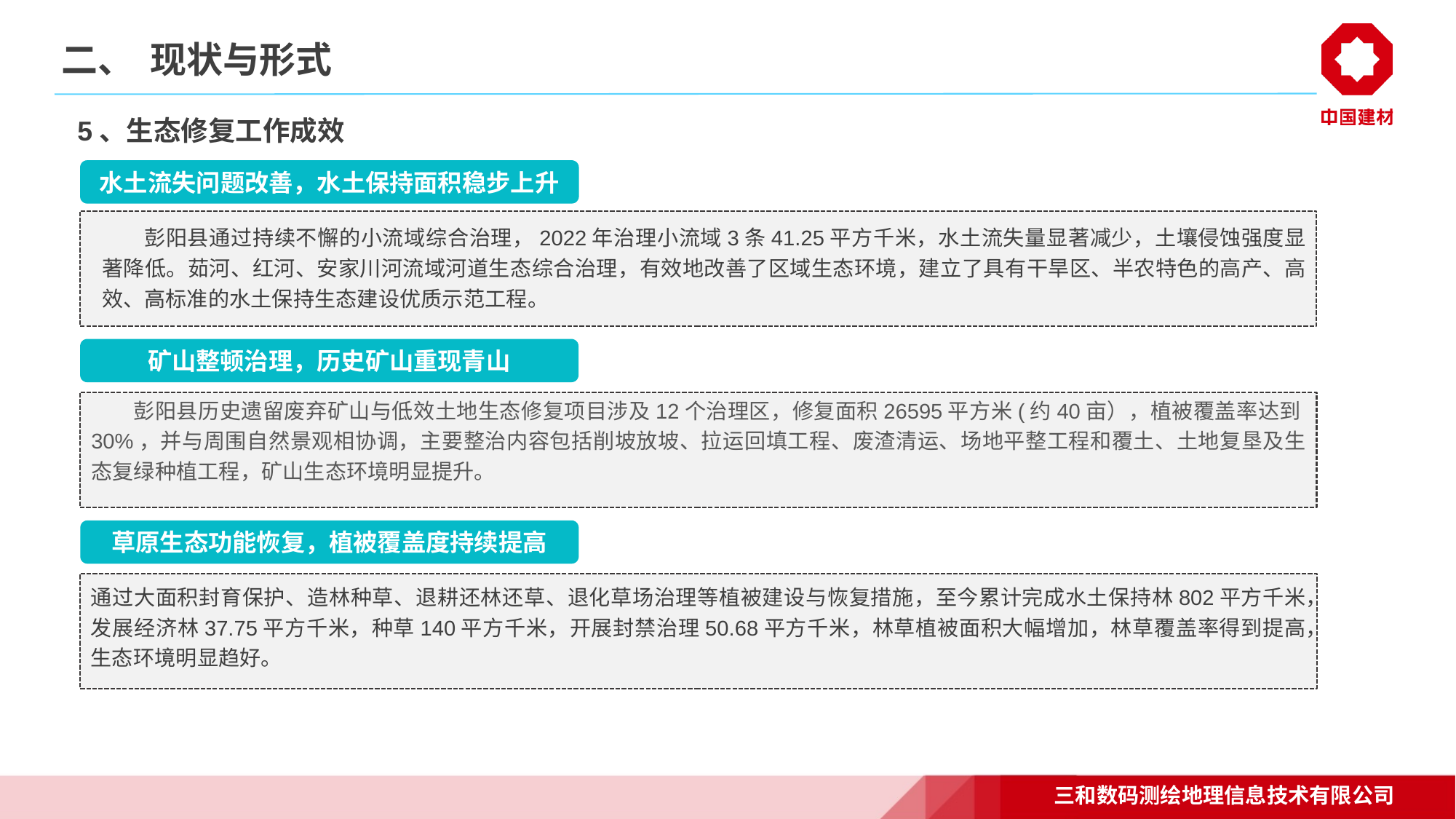

# 二、  现状与形式
5、生态修复工作成效
水土流失问题改善，水土保持面积稳步上升

彭阳县通过持续不懈的小流域综合治理，2022年治理小流域3条41.25平方千米，水土流失量显著减少，土壤侵蚀强度显著降低。茹河、红河、安家川河流域河道生态综合治理，有效地改善了区域生态环境，建立了具有干旱区、半农特色的高产、高效、高标准的水土保持生态建设优质示范工程。
矿山整顿治理，历史矿山重现青山
彭阳县历史遗留废弃矿山与低效土地生态修复项目涉及12个治理区，修复面积26595平方米(约40亩），植被覆盖率达到30%，并与周围自然景观相协调，主要整治内容包括削坡放坡、拉运回填工程、废渣清运、场地平整工程和覆土、土地复垦及生态复绿种植工程，矿山生态环境明显提升。

草原生态功能恢复，植被覆盖度持续提高
通过大面积封育保护、造林种草、退耕还林还草、退化草场治理等植被建设与恢复措施，至今累计完成水土保持林802平方千米，发展经济林37.75平方千米，种草140平方千米，开展封禁治理50.68平方千米，林草植被面积大幅增加，林草覆盖率得到提高，生态环境明显趋好。